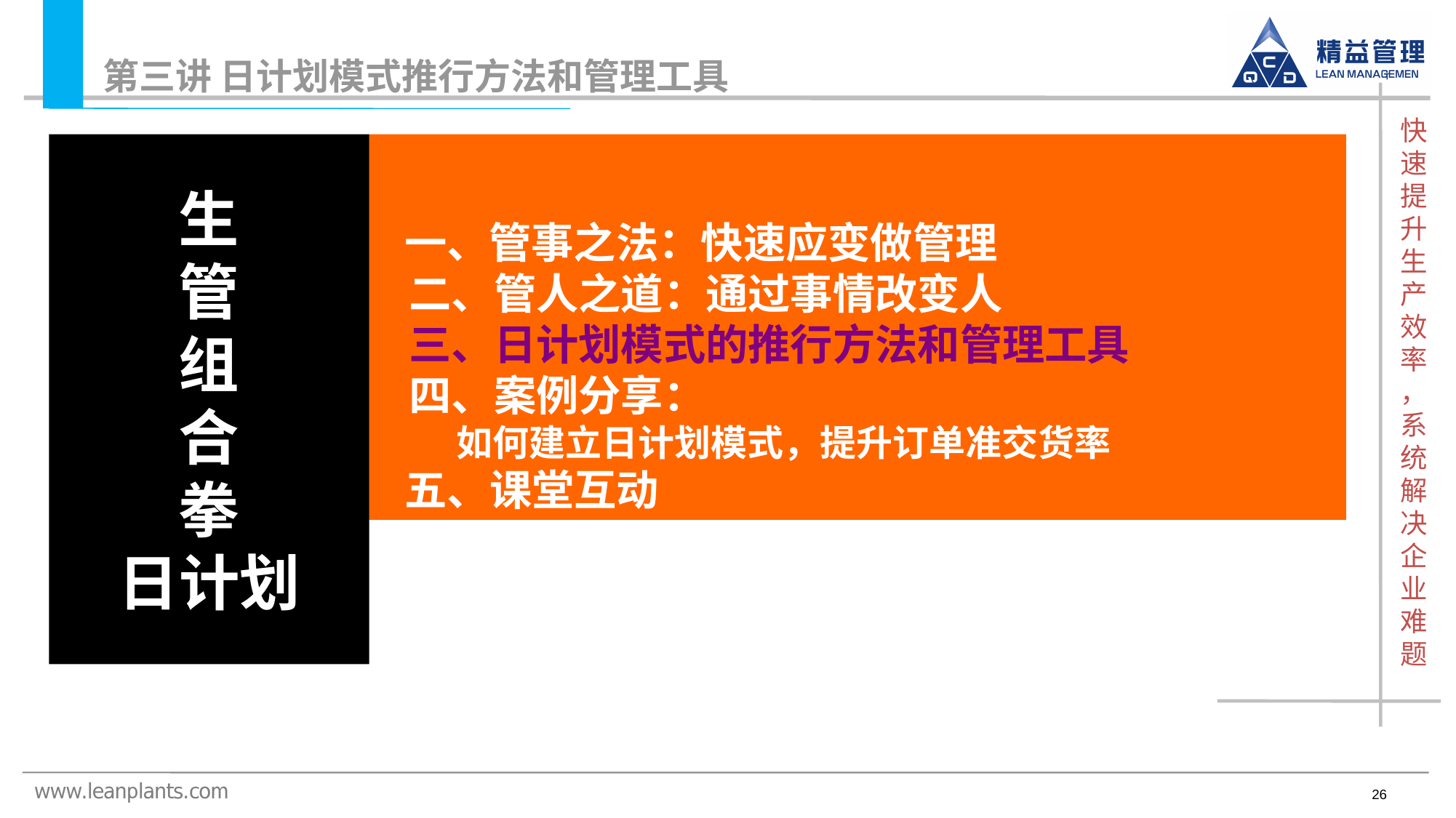

第三讲 日计划模式推行方法和管理工具

生
管
组
合
拳
日计划

    一、管事之法：快速应变做管理
  二、管人之道：通过事情改变人
  三、日计划模式的推行方法和管理工具
  四、案例分享：
          如何建立日计划模式，提升订单准交货率
  五、课堂互动